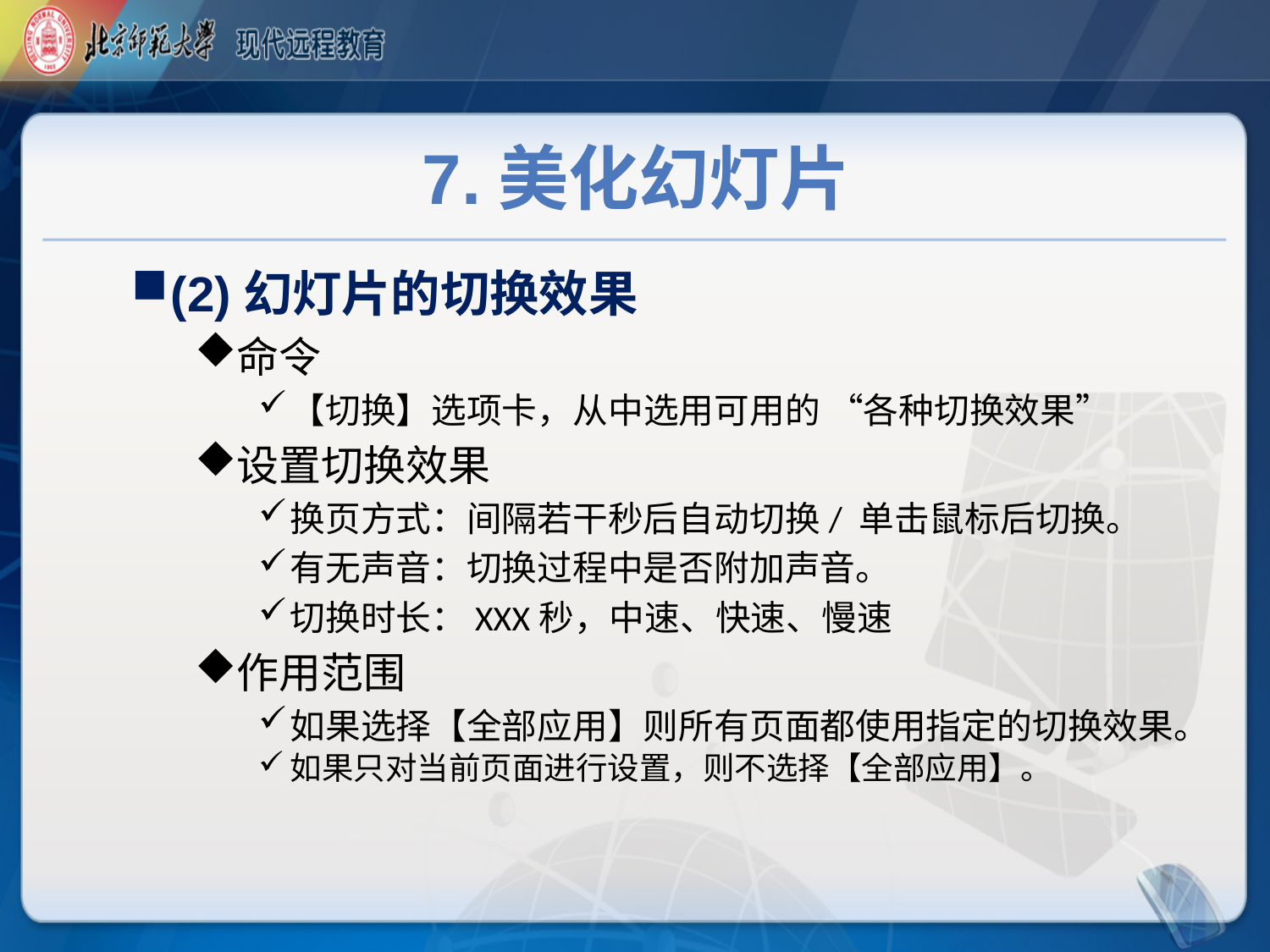

# 7.美化幻灯片
(2)幻灯片的切换效果
命令
【切换】选项卡，从中选用可用的 “各种切换效果”
设置切换效果
换页方式：间隔若干秒后自动切换/ 单击鼠标后切换。
有无声音：切换过程中是否附加声音。
切换时长：XXX秒，中速、快速、慢速
作用范围
如果选择【全部应用】则所有页面都使用指定的切换效果。
如果只对当前页面进行设置，则不选择【全部应用】。